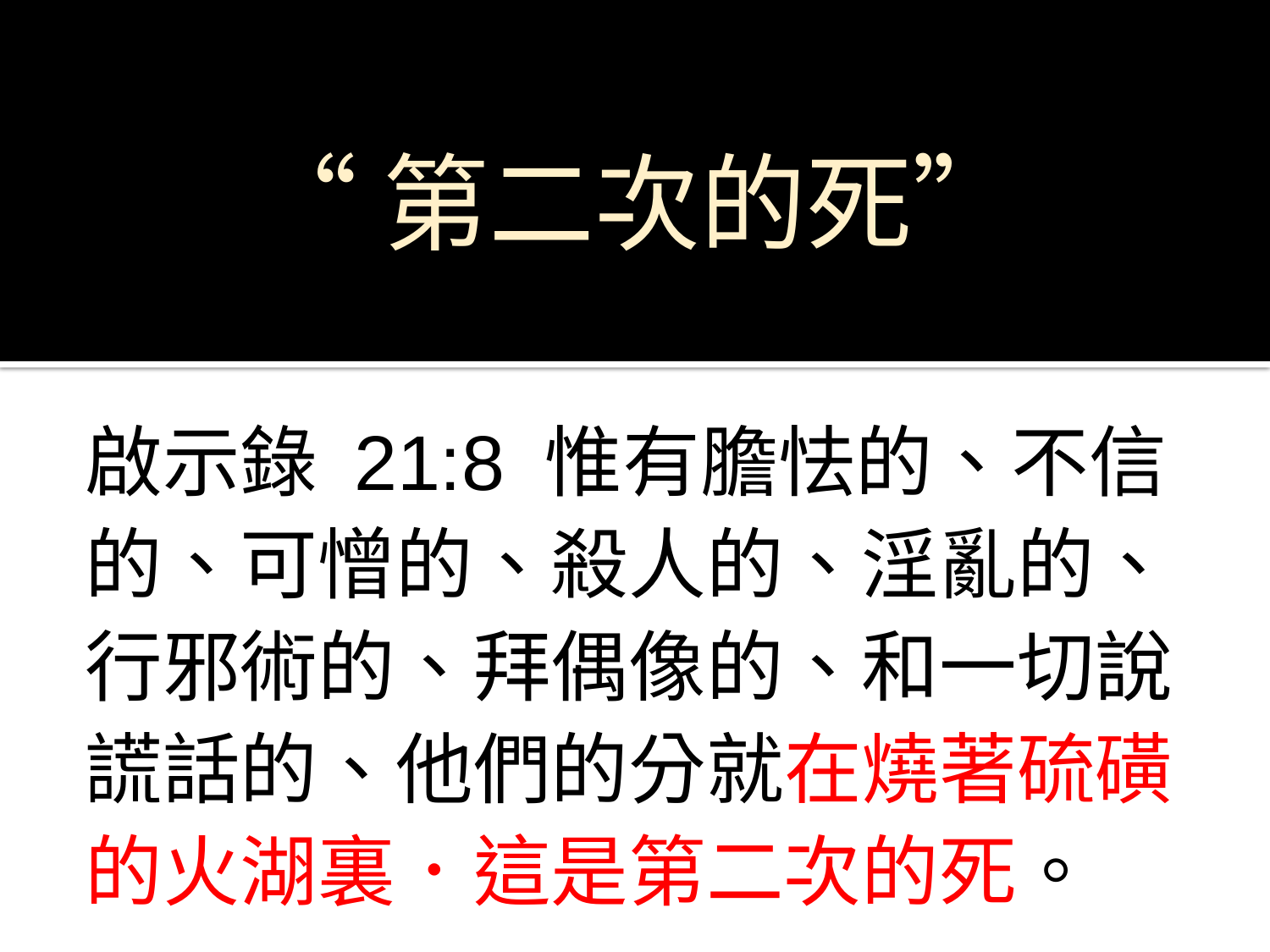

# “第二次的死”
啟示錄 21:8 惟有膽怯的、不信的、可憎的、殺人的、淫亂的、行邪術的、拜偶像的、和一切說謊話的、他們的分就在燒著硫磺的火湖裏．這是第二次的死。